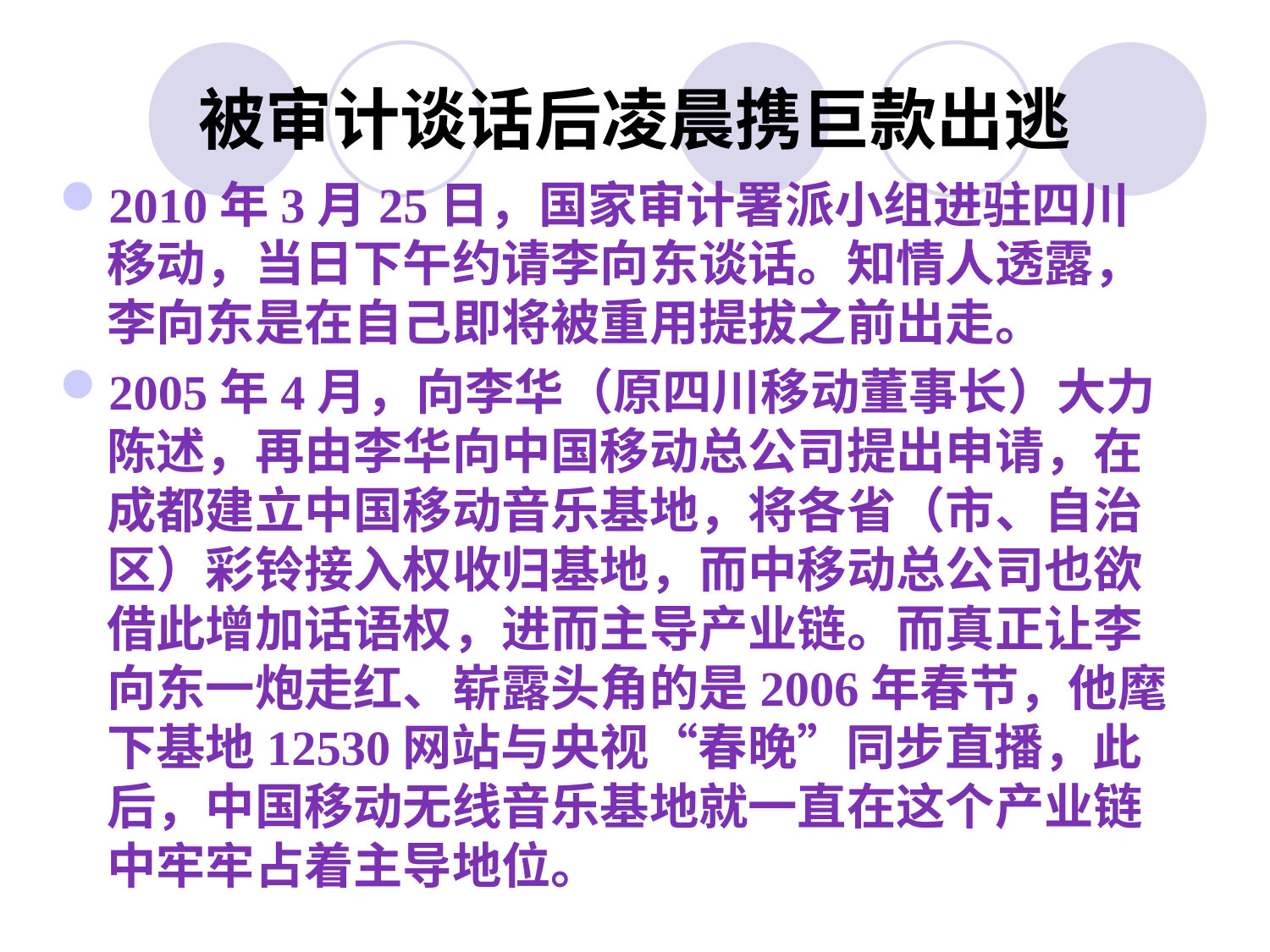

# 被审计谈话后凌晨携巨款出逃
2010年3月25日，国家审计署派小组进驻四川移动，当日下午约请李向东谈话。知情人透露，李向东是在自己即将被重用提拔之前出走。
2005年4月，向李华（原四川移动董事长）大力陈述，再由李华向中国移动总公司提出申请，在成都建立中国移动音乐基地，将各省（市、自治区）彩铃接入权收归基地，而中移动总公司也欲借此增加话语权，进而主导产业链。而真正让李向东一炮走红、崭露头角的是2006年春节，他麾下基地12530网站与央视“春晚”同步直播，此后，中国移动无线音乐基地就一直在这个产业链中牢牢占着主导地位。